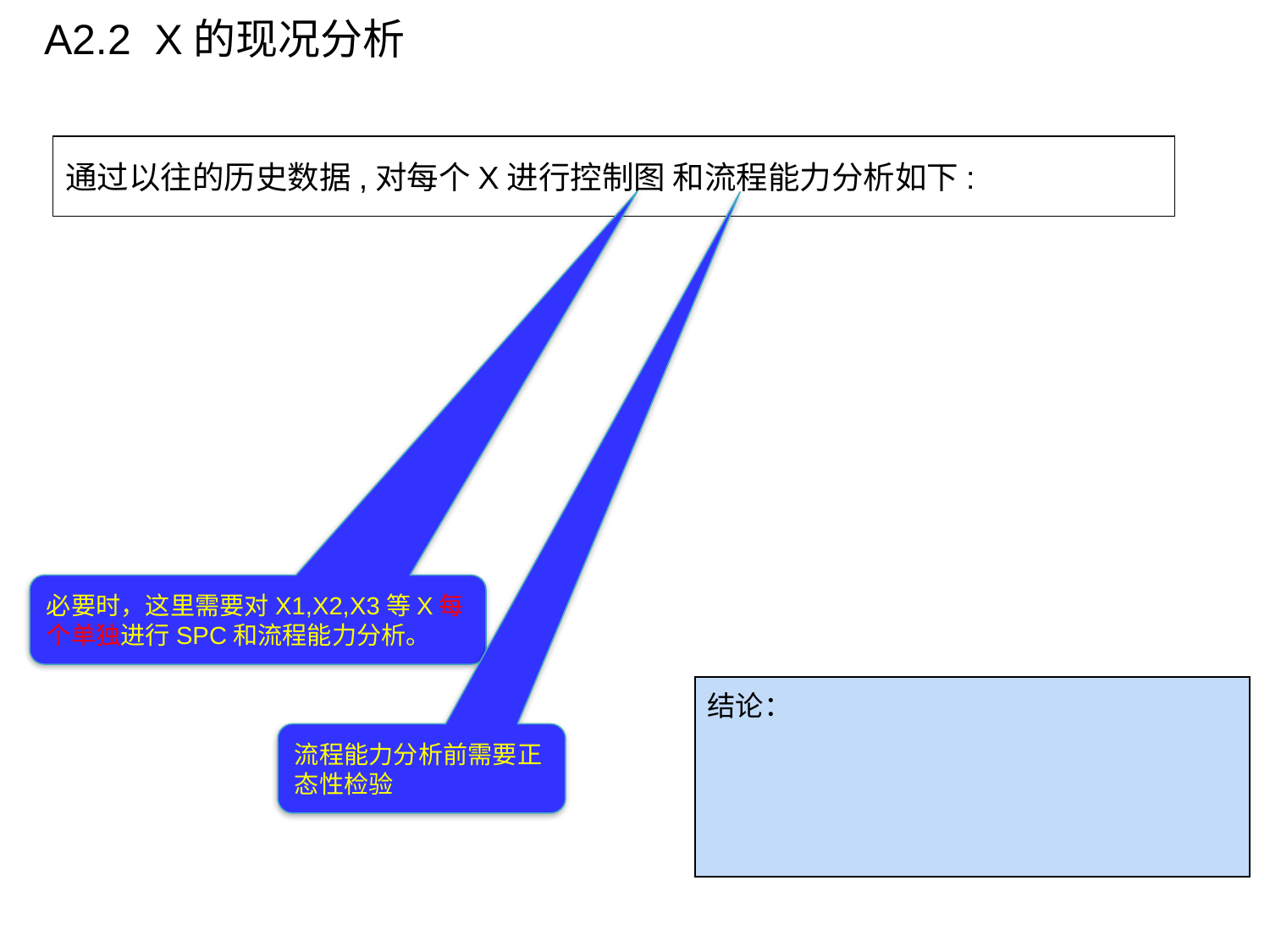

A2.2  X的现况分析
通过以往的历史数据,对每个X进行控制图 和流程能力分析如下:
必要时，这里需要对X1,X2,X3等X每个单独进行SPC和流程能力分析。
结论：

流程能力分析前需要正态性检验